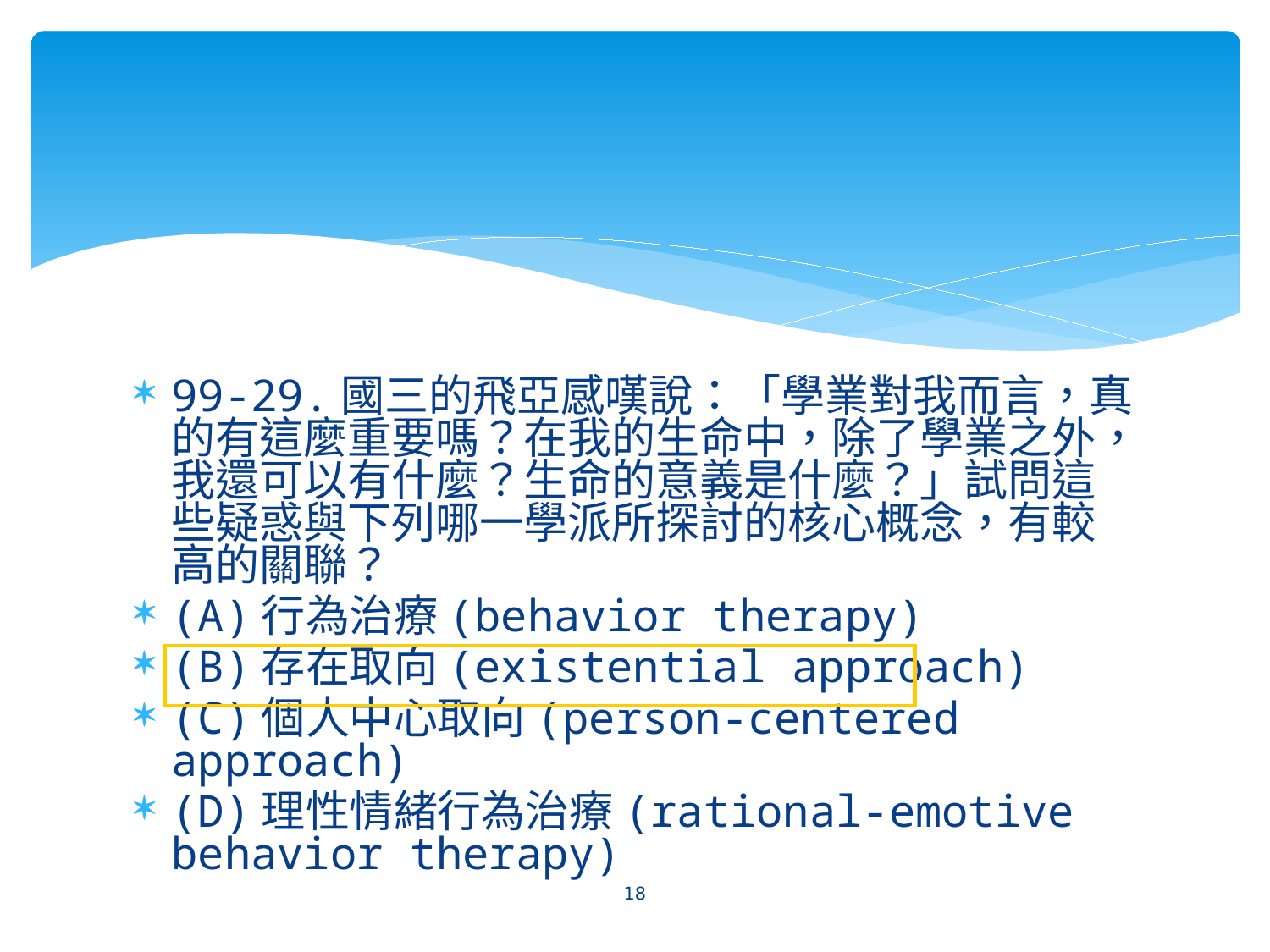

#
99-29.國三的飛亞感嘆說：「學業對我而言，真的有這麼重要嗎？在我的生命中，除了學業之外，我還可以有什麼？生命的意義是什麼？」試問這些疑惑與下列哪一學派所探討的核心概念，有較高的關聯？
(A)行為治療(behavior therapy)
(B)存在取向(existential approach)
(C)個人中心取向(person-centered approach)
(D)理性情緒行為治療(rational-emotive behavior therapy)

18